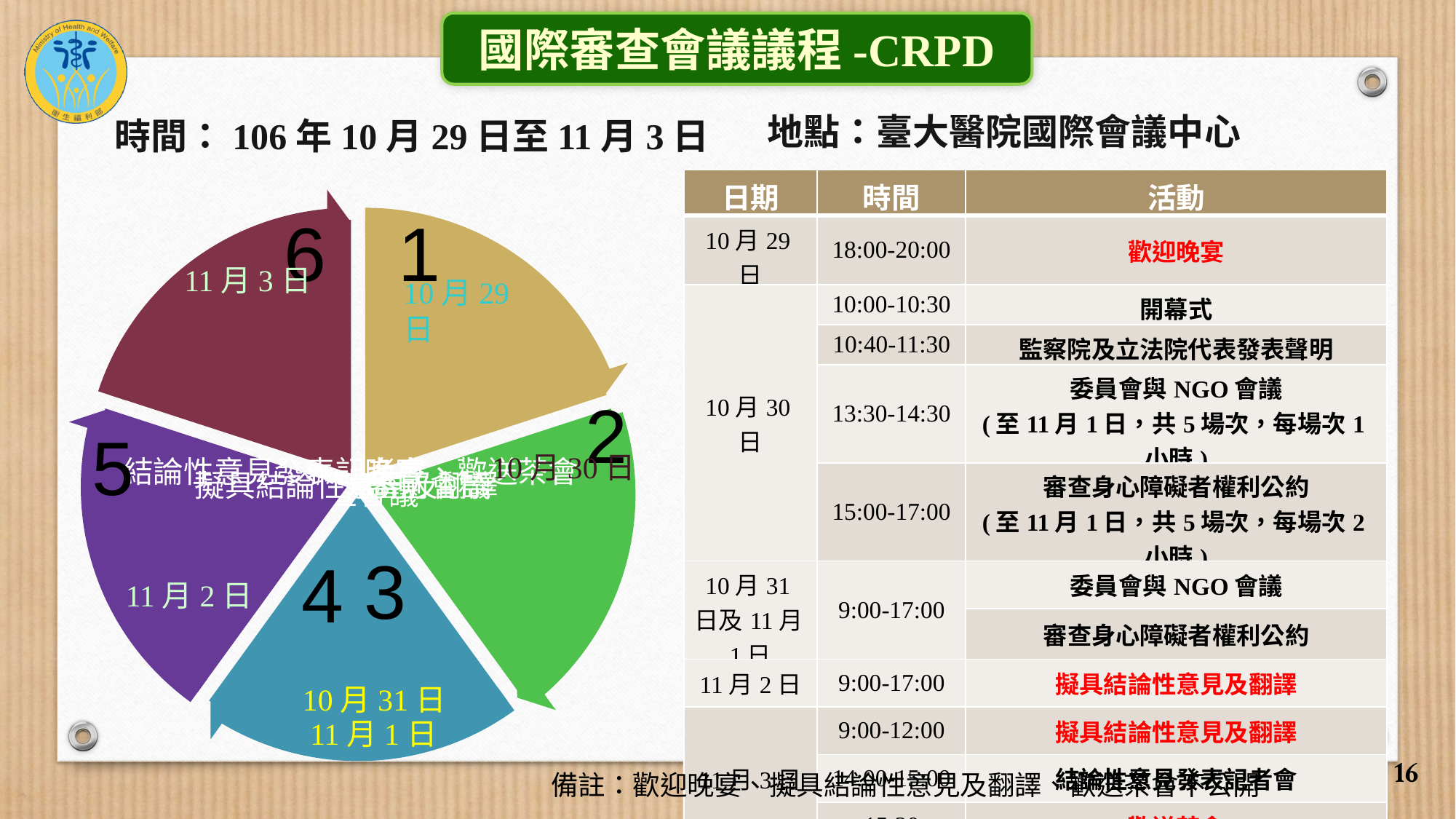

國際審查會議議程-CRPD
地點：臺大醫院國際會議中心
時間：106年10月29日至11月3日
| 日期 | 時間 | 活動 |
| --- | --- | --- |
| 10月29日 | 18:00-20:00 | 歡迎晚宴 |
| 10月30日 | 10:00-10:30 | 開幕式 |
|  | 10:40-11:30 | 監察院及立法院代表發表聲明 |
|  | 13:30-14:30 | 委員會與NGO會議 (至11月1日，共5場次，每場次1小時) |
|  | 15:00-17:00 | 審查身心障礙者權利公約 (至11月1日，共5場次，每場次2小時) |
| 10月31日及11月1日 | 9:00-17:00 | 委員會與NGO會議 |
|  |  | 審查身心障礙者權利公約 |
| 11月2日 | 9:00-17:00 | 擬具結論性意見及翻譯 |
| 11月3日 | 9:00-12:00 | 擬具結論性意見及翻譯 |
|  | 14:00-15:00 | 結論性意見發表記者會 |
|  | 15:30 | 歡送茶會 |
歡迎晚宴
開幕式、審前會議
審查會議
擬具結論性意見及翻譯
結論性意見發表記者會、歡送茶會
6
1
11月3日
10月29日
2
5
10月30日
3
4
11月2日
10月31日
11月1日
16
備註：歡迎晚宴、擬具結論性意見及翻譯、歡送茶會不公開